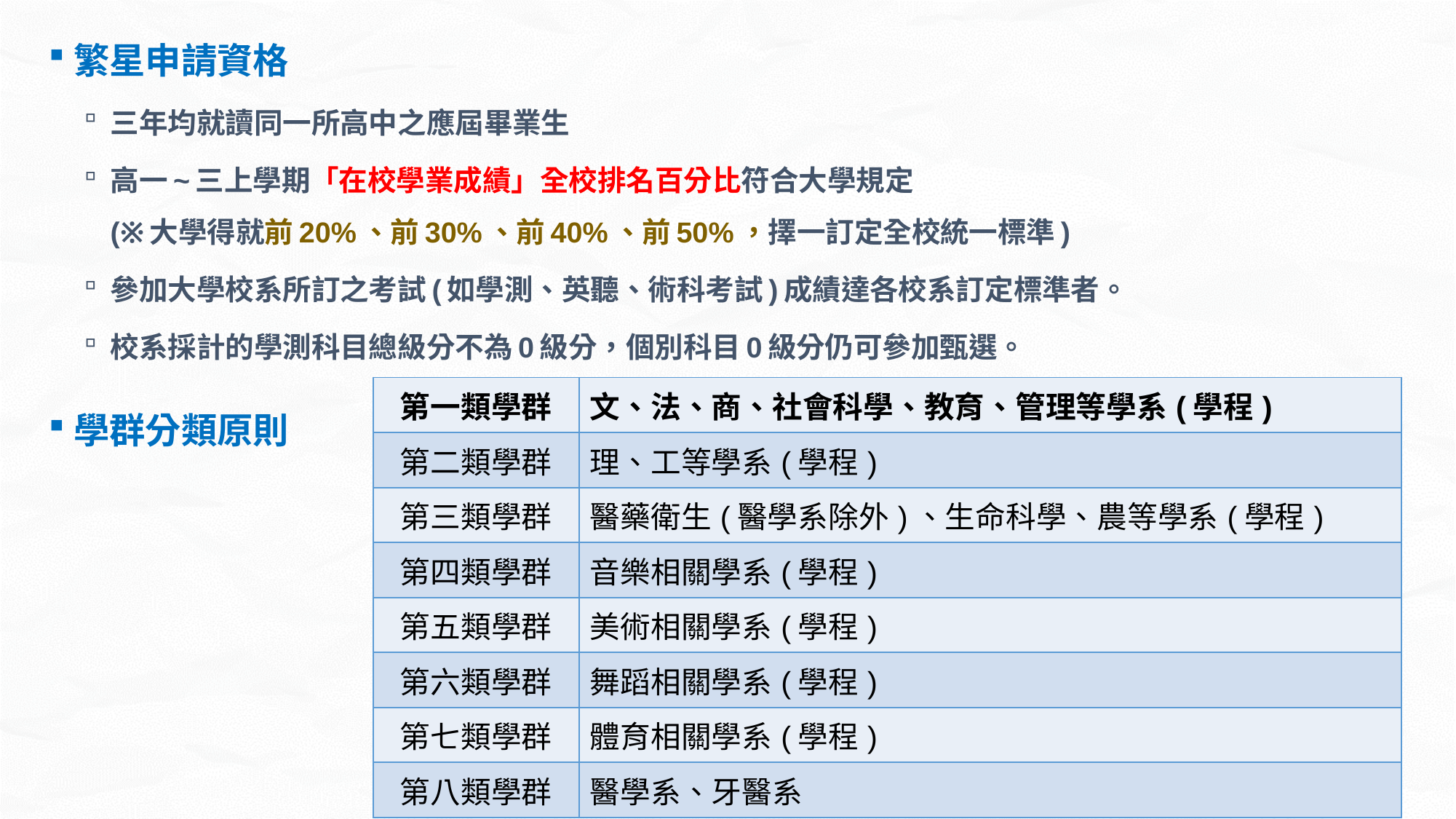

繁星申請資格
三年均就讀同一所高中之應屆畢業生
高一~三上學期「在校學業成績」全校排名百分比符合大學規定
(※大學得就前20%、前30%、前40%、前50%，擇一訂定全校統一標準)
參加大學校系所訂之考試(如學測、英聽、術科考試)成績達各校系訂定標準者。
校系採計的學測科目總級分不為0級分，個別科目0級分仍可參加甄選。

學群分類原則

| 第一類學群 | 文、法、商、社會科學、教育、管理等學系(學程) |
| --- | --- |
| 第二類學群 | 理、工等學系(學程) |
| 第三類學群 | 醫藥衛生(醫學系除外)、生命科學、農等學系(學程) |
| 第四類學群 | 音樂相關學系(學程) |
| 第五類學群 | 美術相關學系(學程) |
| 第六類學群 | 舞蹈相關學系(學程) |
| 第七類學群 | 體育相關學系(學程) |
| 第八類學群 | 醫學系、牙醫系 |